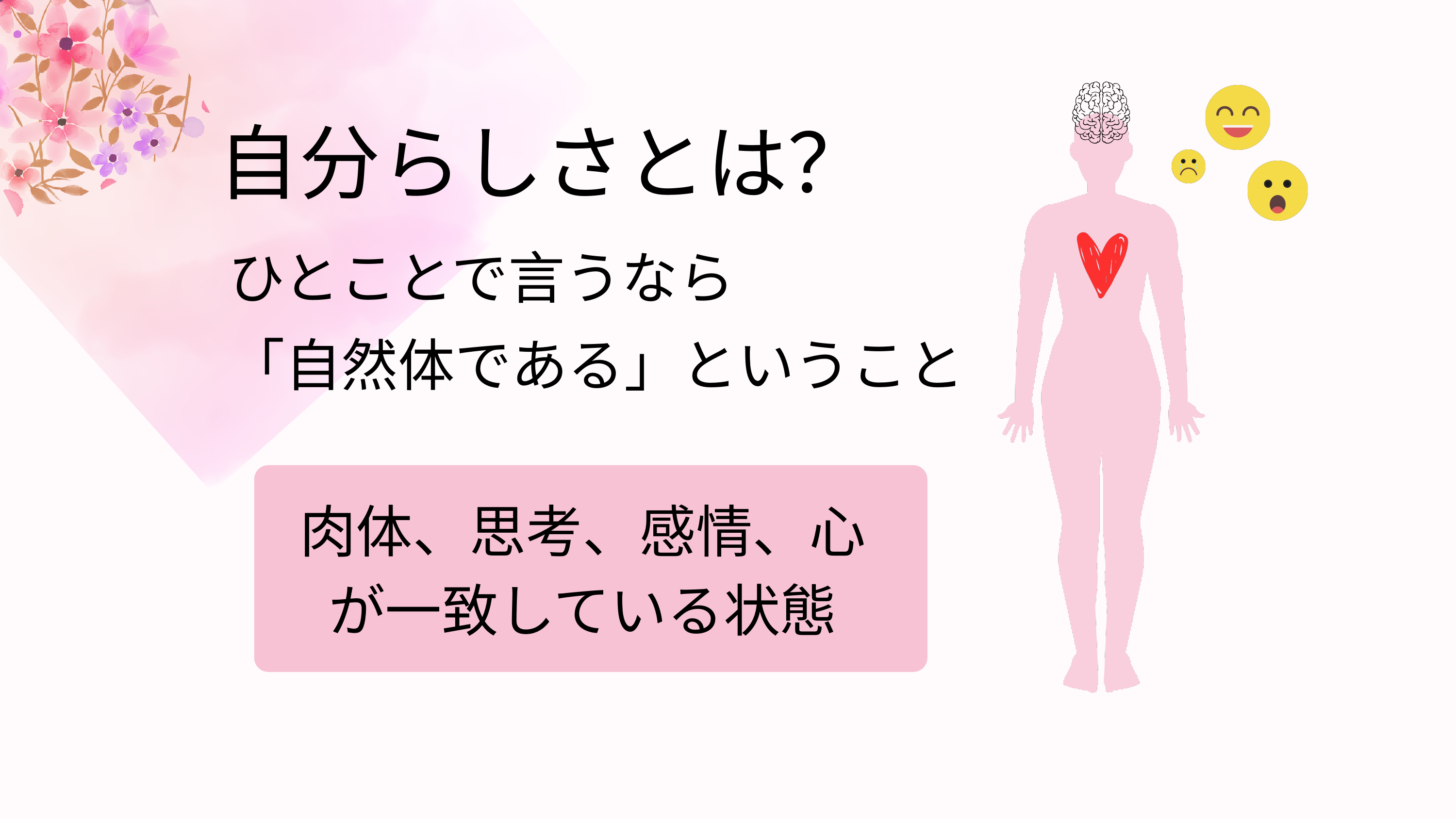

自分らしさとは？

ひとことで言うなら
「自然体である」ということ

肉体、思考、感情、心
が一致している状態